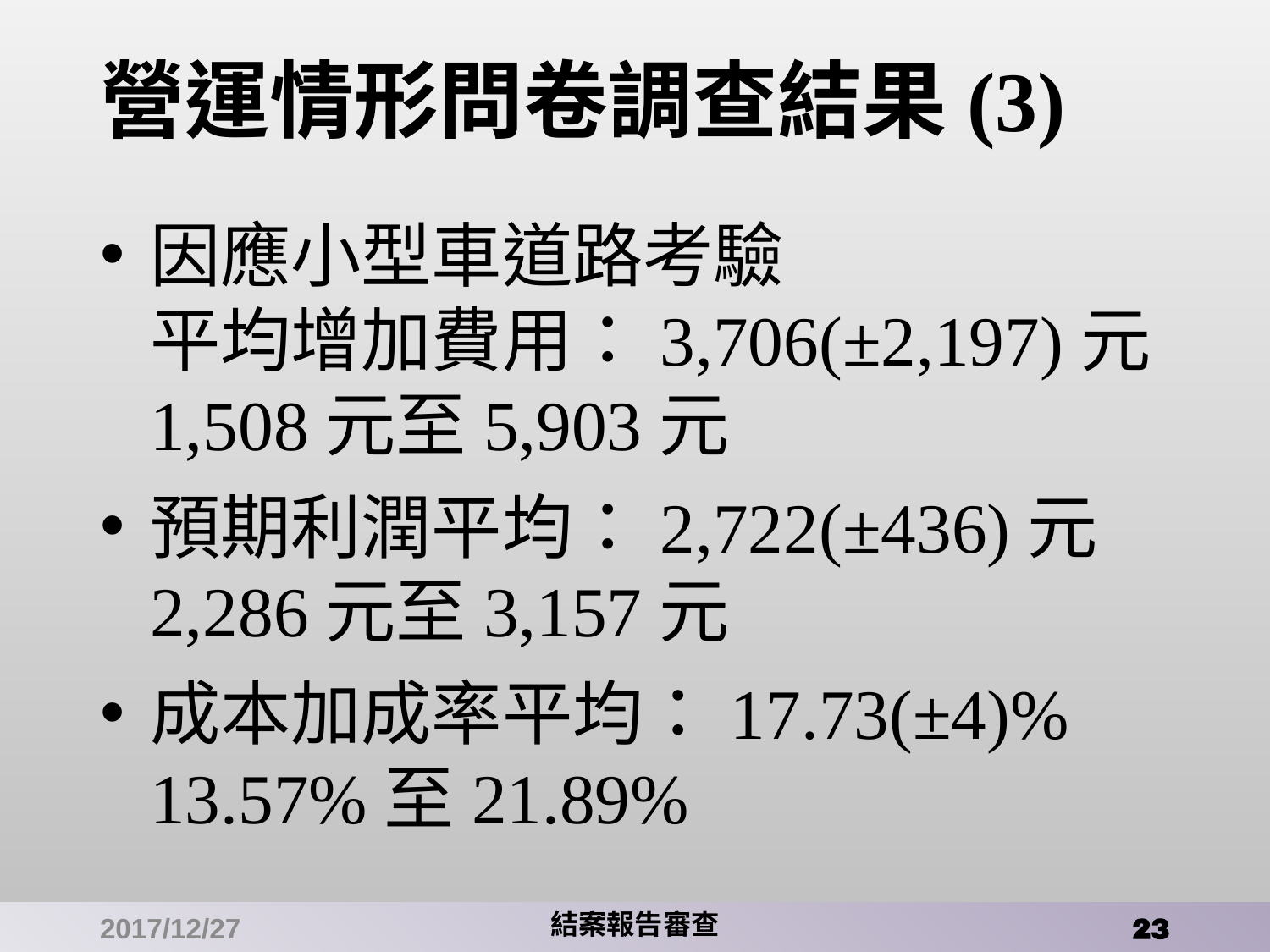

# 營運情形問卷調查結果(3)
因應小型車道路考驗
平均增加費用：3,706(±2,197)元
1,508元至5,903元
預期利潤平均：2,722(±436)元
2,286元至3,157元
成本加成率平均：17.73(±4)%
13.57%至21.89%
2017/12/27
結案報告審查
23